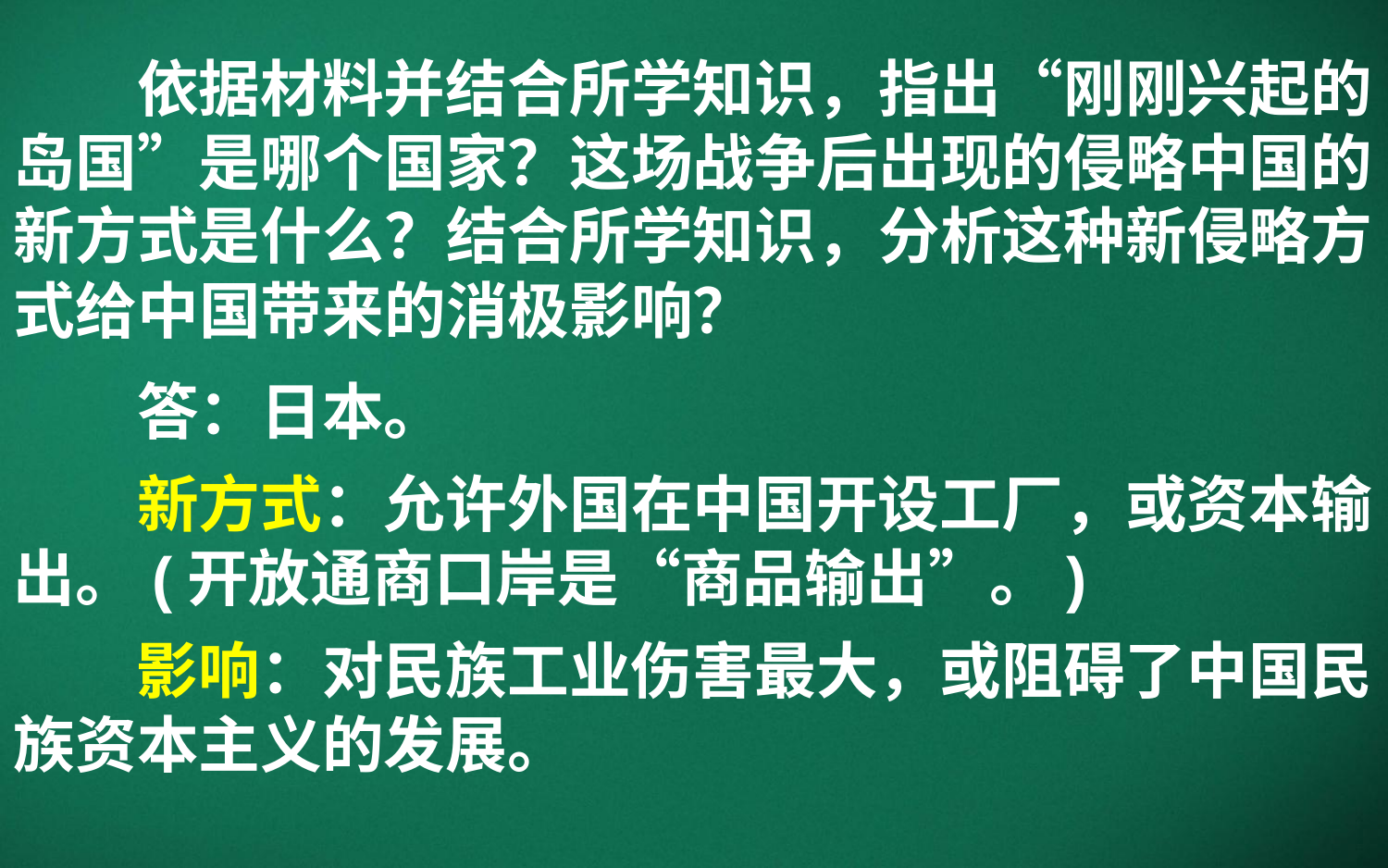

依据材料并结合所学知识，指出“刚刚兴起的岛国”是哪个国家？这场战争后出现的侵略中国的新方式是什么？结合所学知识，分析这种新侵略方式给中国带来的消极影响？
答：日本。
新方式：允许外国在中国开设工厂，或资本输出。(开放通商口岸是“商品输出”。)
影响：对民族工业伤害最大，或阻碍了中国民族资本主义的发展。